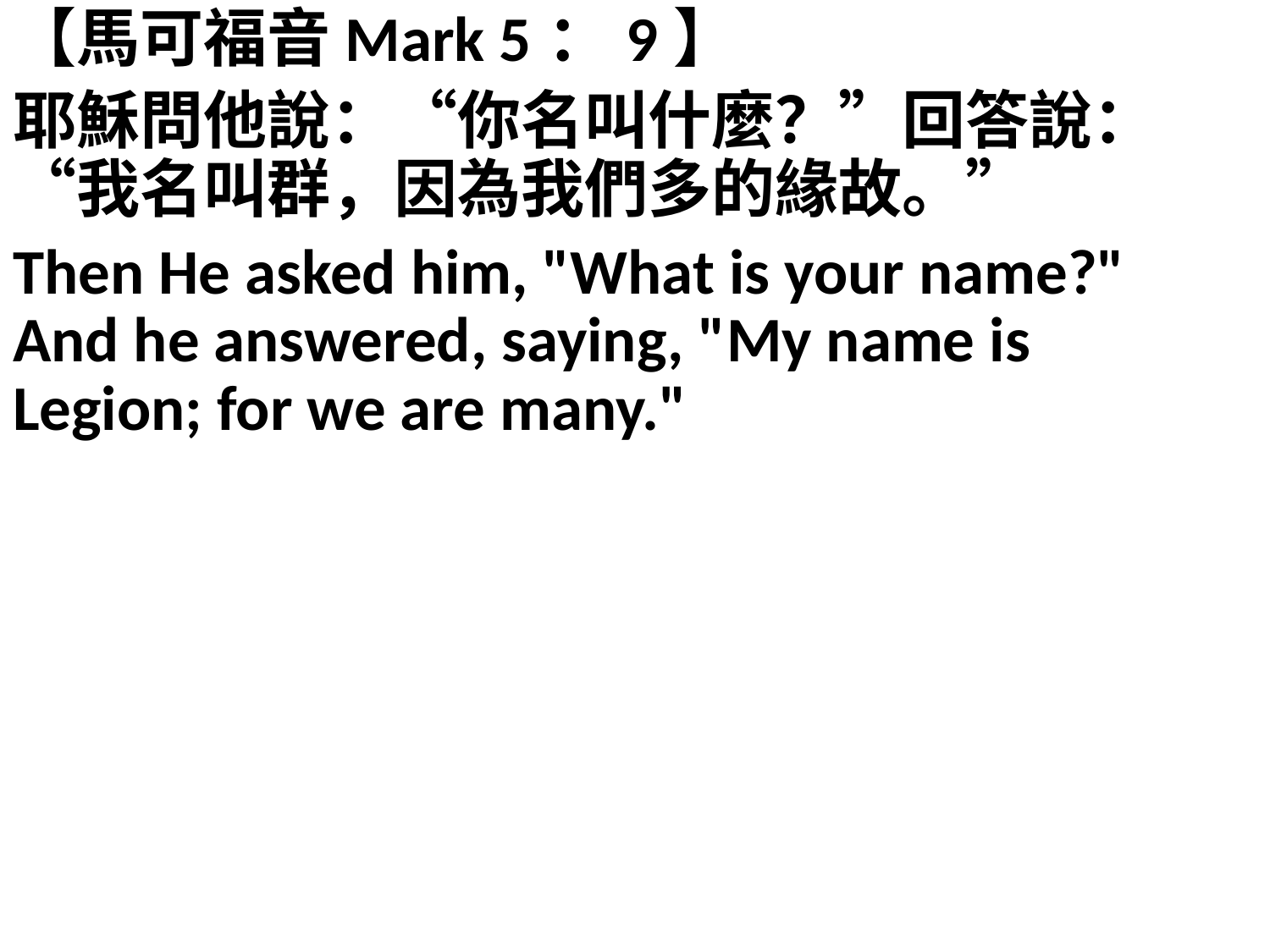

【馬可福音Mark 5：9】
耶穌問他說：“你名叫什麼？”回答說：“我名叫群，因為我們多的緣故。”
Then He asked him, "What is your name?" And he answered, saying, "My name is Legion; for we are many."